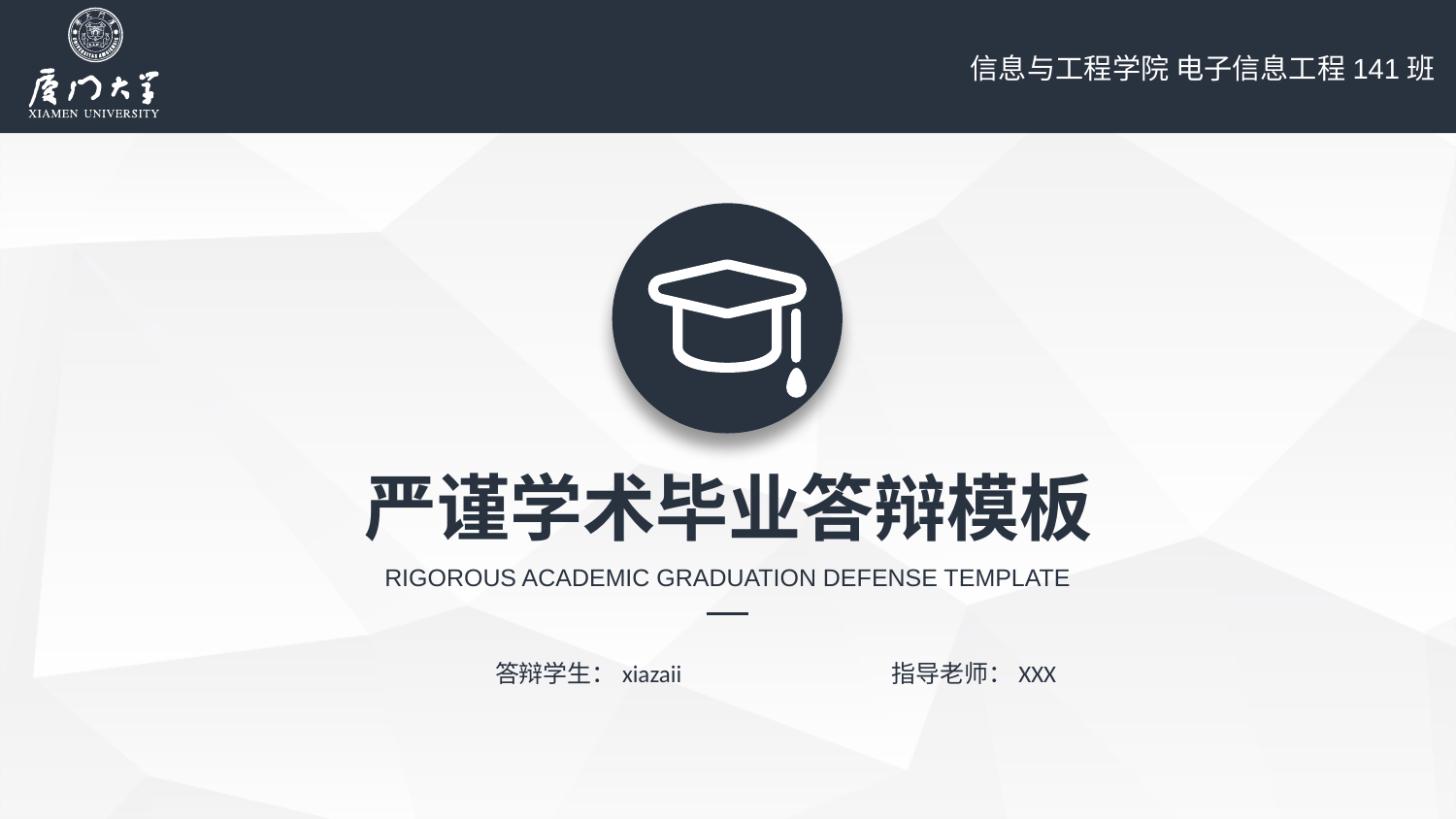

信息与工程学院 电子信息工程141班

严谨学术毕业答辩模板
RIGOROUS ACADEMIC GRADUATION DEFENSE TEMPLATE
答辩学生：xiazaii
指导老师：XXX